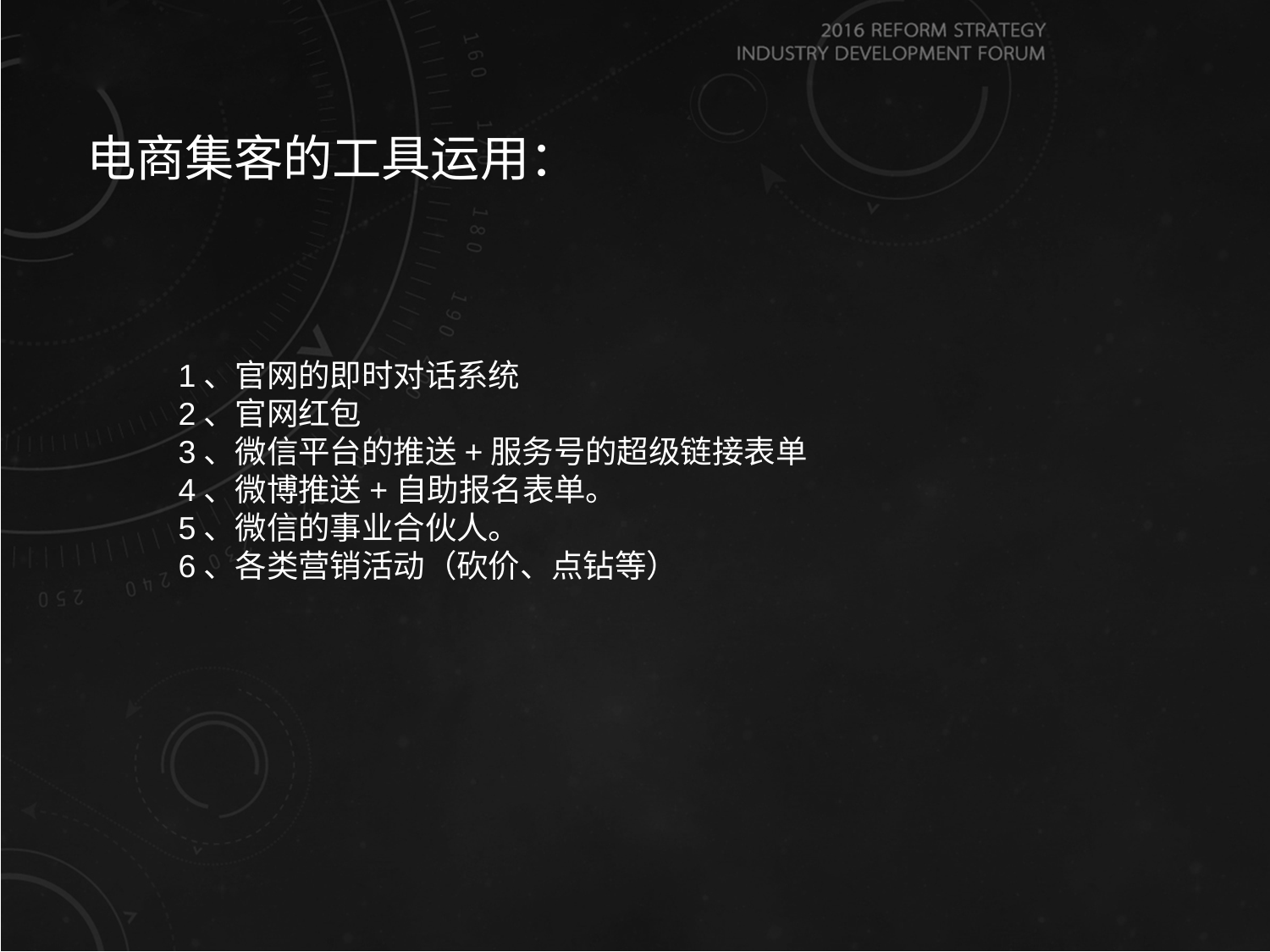

电商集客的工具运用：

1、官网的即时对话系统
2、官网红包
3、微信平台的推送+服务号的超级链接表单
4、微博推送+自助报名表单。
5、微信的事业合伙人。
6、各类营销活动（砍价、点钻等）